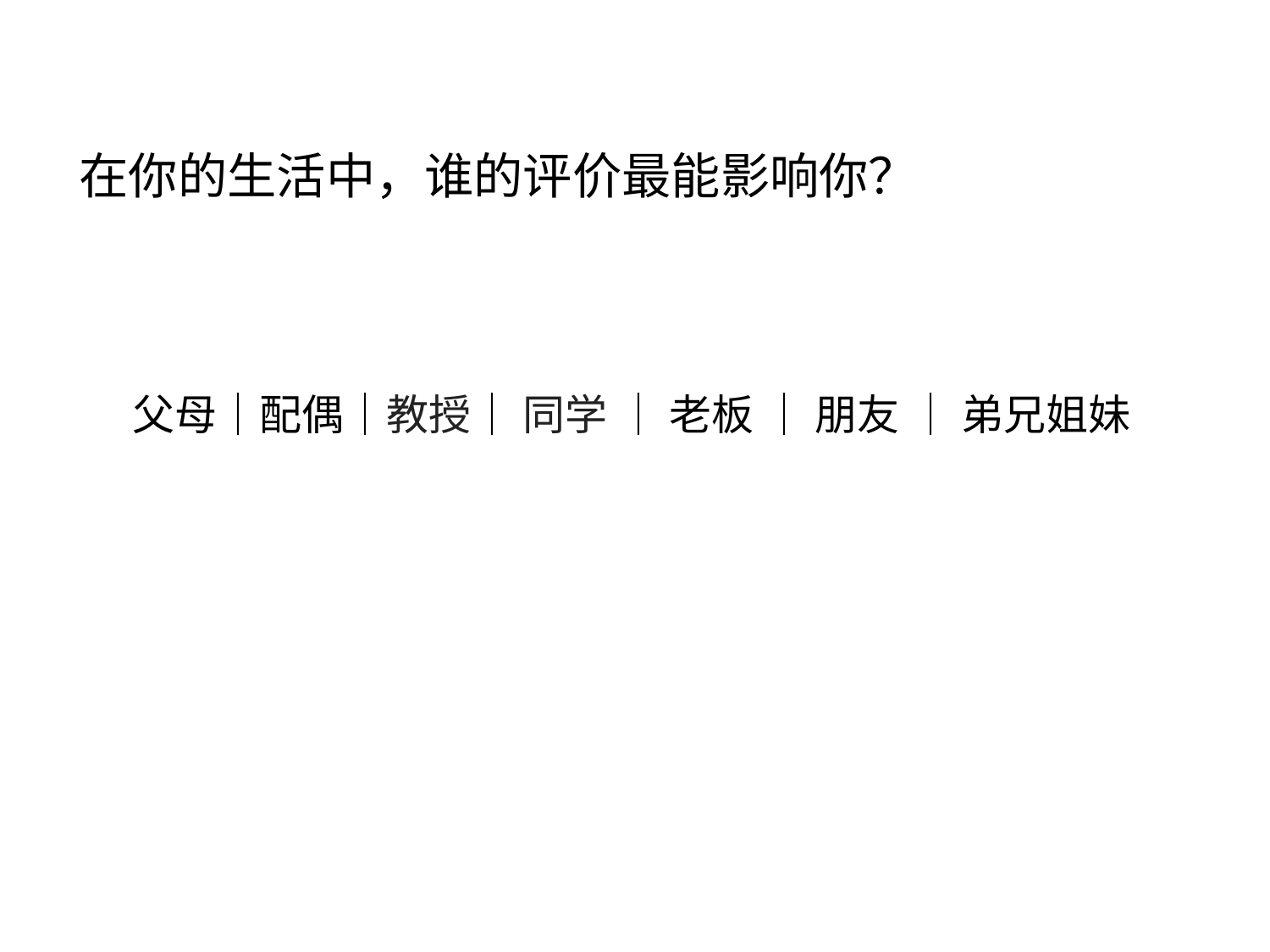

在你的生活中，谁的评价最能影响你？
父母｜配偶｜教授｜ 同学 ｜ 老板 ｜ 朋友 ｜ 弟兄姐妹